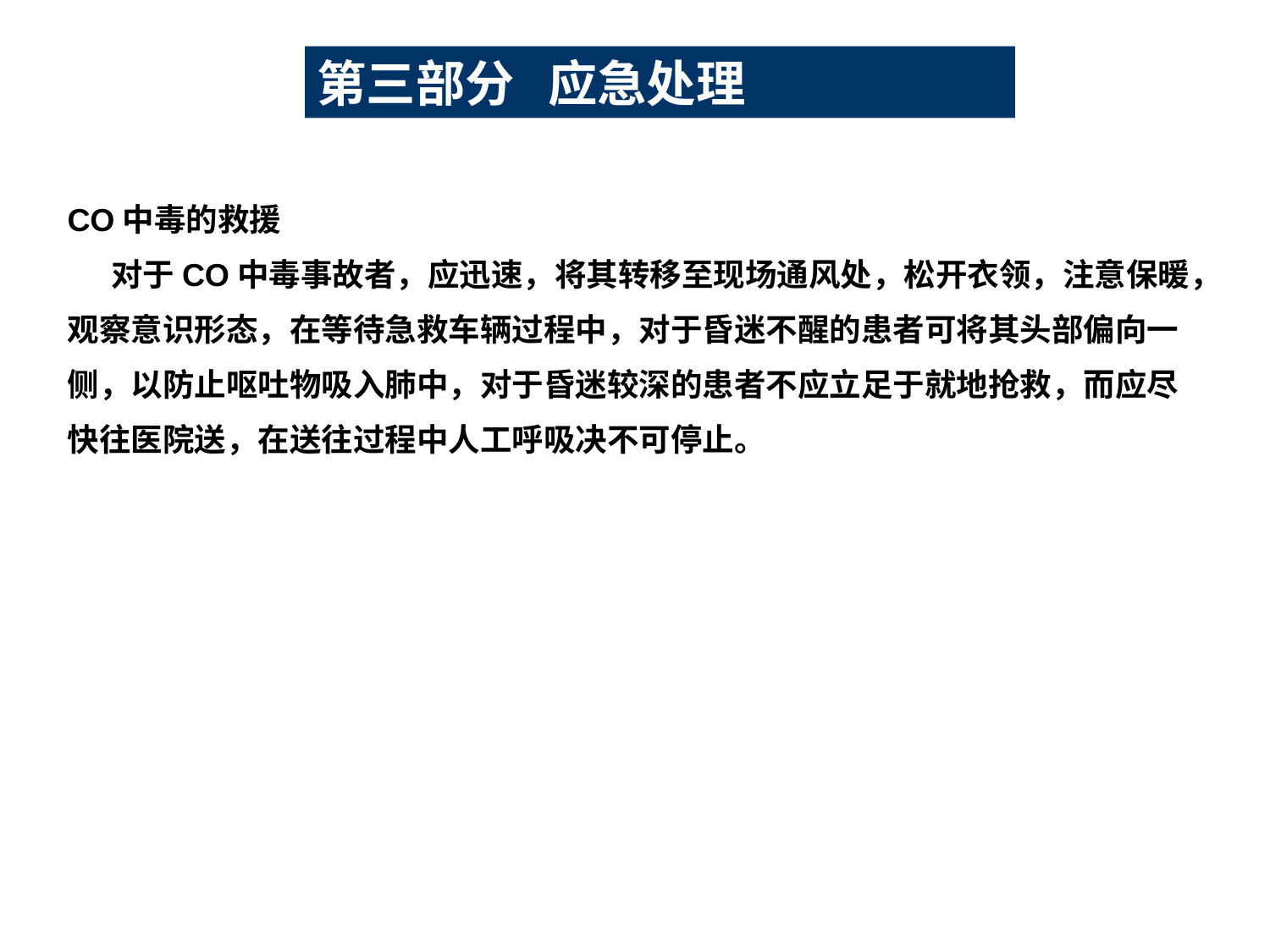

第三部分   应急处理
CO中毒的救援
     对于CO中毒事故者，应迅速，将其转移至现场通风处，松开衣领，注意保暖，观察意识形态，在等待急救车辆过程中，对于昏迷不醒的患者可将其头部偏向一侧，以防止呕吐物吸入肺中，对于昏迷较深的患者不应立足于就地抢救，而应尽快往医院送，在送往过程中人工呼吸决不可停止。